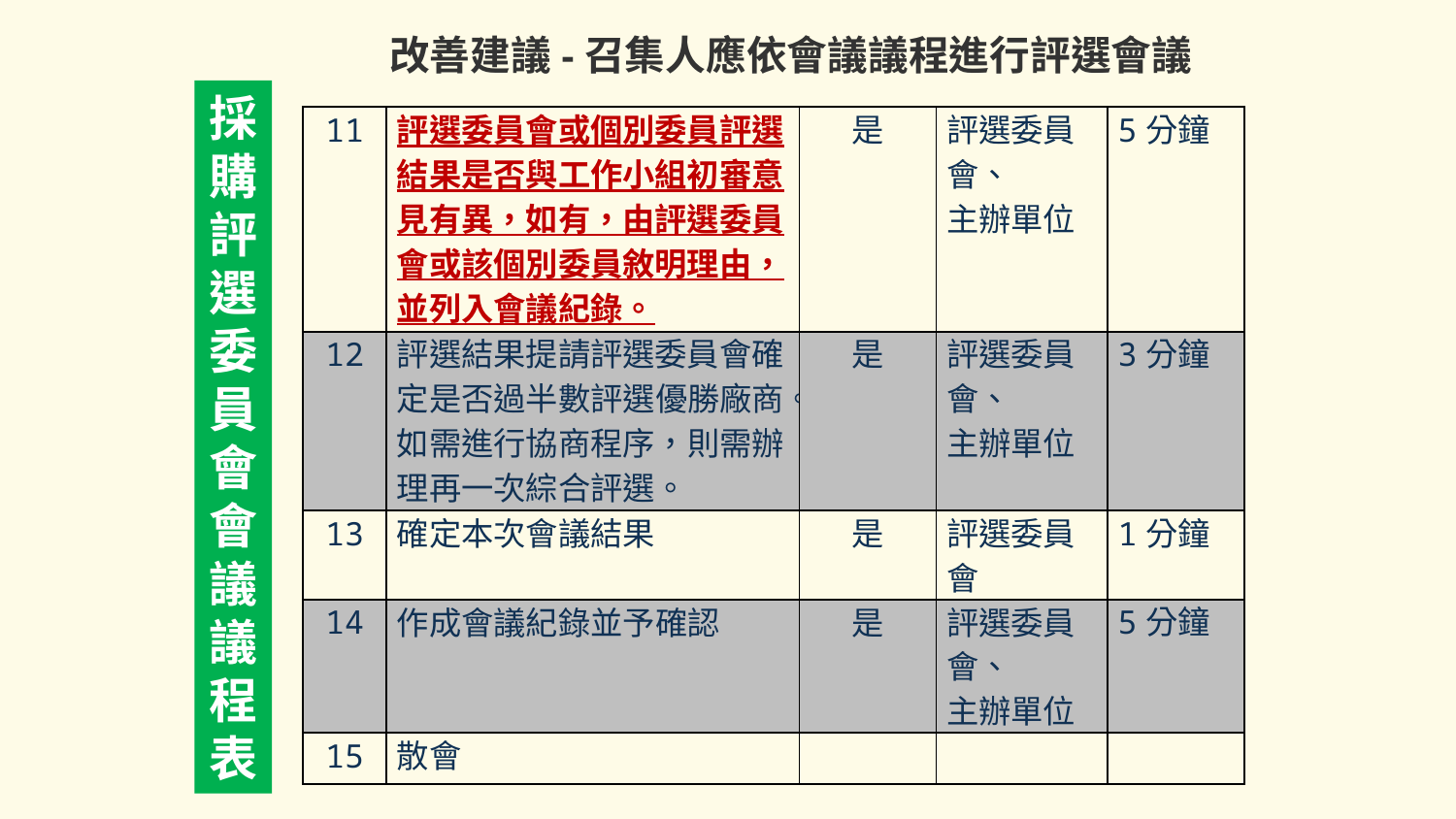

改善建議-召集人應依會議議程進行評選會議

採
購
評
選
委
員
會
會
議
議
程
表
| 11 | 評選委員會或個別委員評選結果是否與工作小組初審意見有異，如有，由評選委員會或該個別委員敘明理由，並列入會議紀錄。 | 是 | 評選委員會、 主辦單位 | 5分鐘 |
| --- | --- | --- | --- | --- |
| 12 | 評選結果提請評選委員會確定是否過半數評選優勝廠商。如需進行協商程序，則需辦理再一次綜合評選。 | 是 | 評選委員會、 主辦單位 | 3分鐘 |
| 13 | 確定本次會議結果 | 是 | 評選委員會 | 1分鐘 |
| 14 | 作成會議紀錄並予確認 | 是 | 評選委員會、 主辦單位 | 5分鐘 |
| 15 | 散會 |  |  |  |